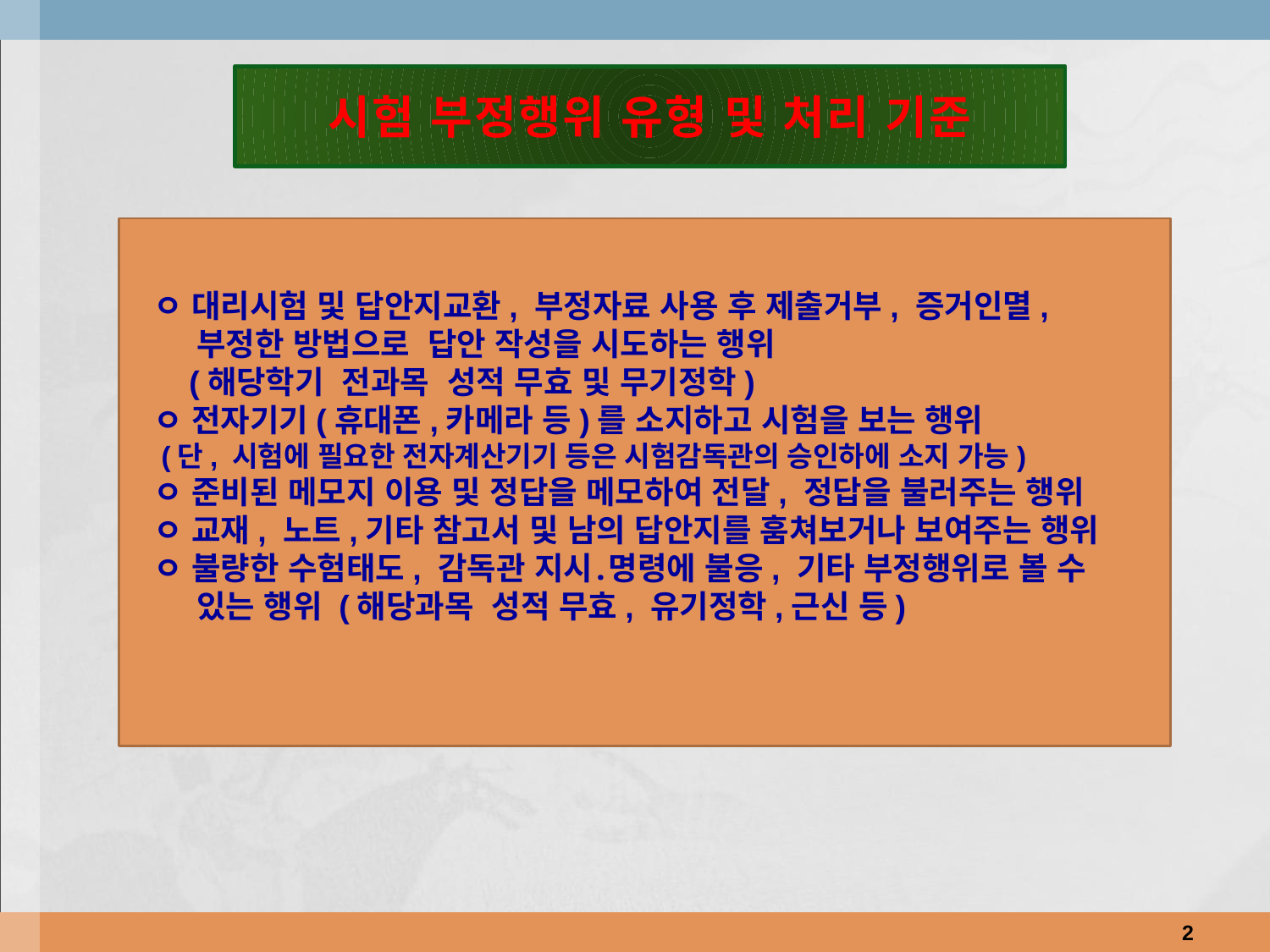

# 시험 부정행위 유형 및 처리 기준

ㅇ 대리시험 및 답안지교환, 부정자료 사용 후 제출거부, 증거인멸,
    부정한 방법으로  답안 작성을 시도하는 행위
    (해당학기  전과목  성적 무효 및 무기정학)
ㅇ 전자기기(휴대폰,카메라 등)를 소지하고 시험을 보는 행위
 (단, 시험에 필요한 전자계산기기 등은 시험감독관의 승인하에 소지 가능)
ㅇ 준비된 메모지 이용 및 정답을 메모하여 전달, 정답을 불러주는 행위
ㅇ 교재, 노트,기타 참고서 및 남의 답안지를 훔쳐보거나 보여주는 행위
ㅇ 불량한 수험태도, 감독관 지시․명령에 불응, 기타 부정행위로 볼 수
    있는 행위 (해당과목  성적 무효, 유기정학,근신 등)

2